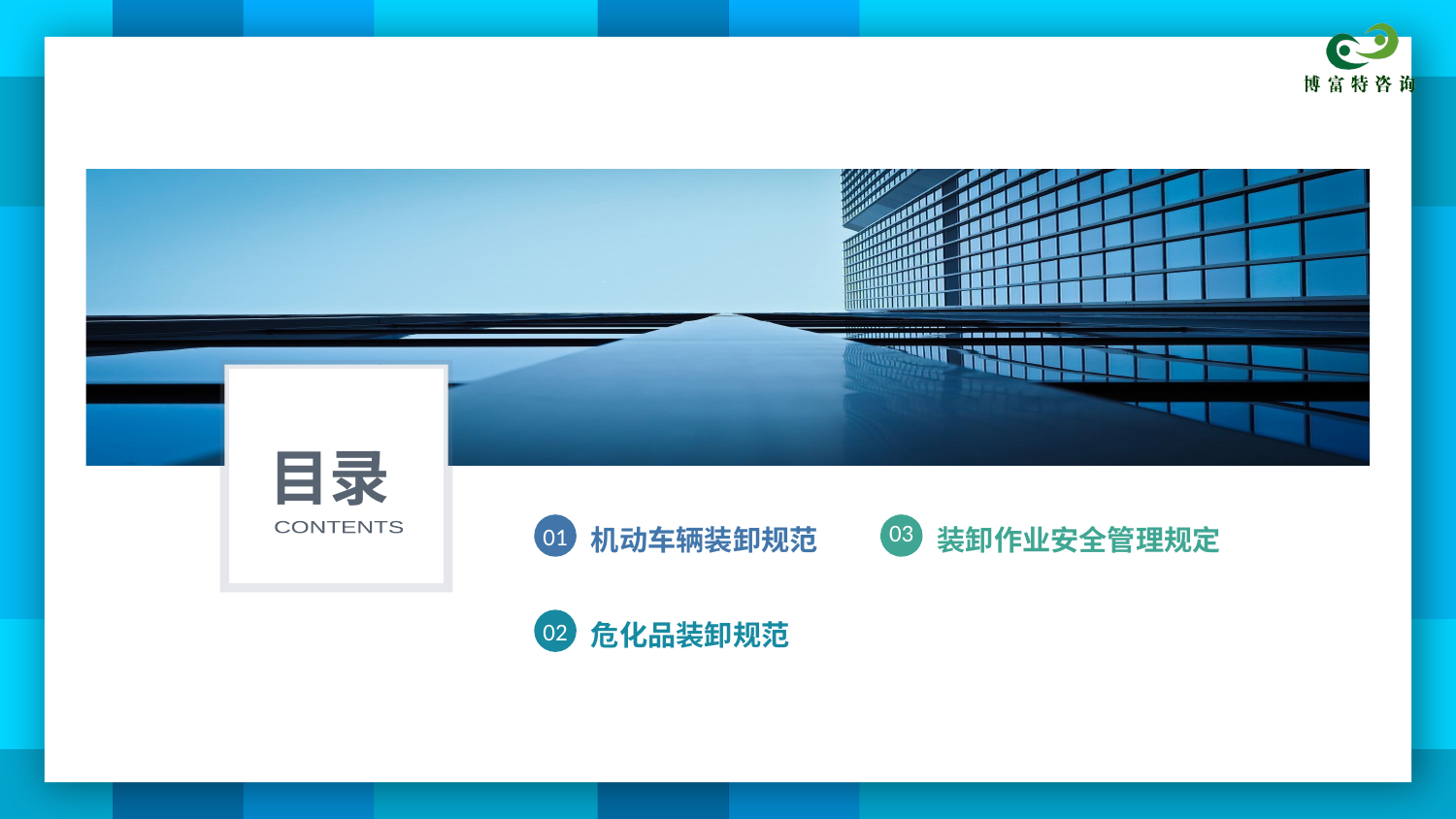

目录
01
03
CONTENTS
机动车辆装卸规范
装卸作业安全管理规定
02
危化品装卸规范